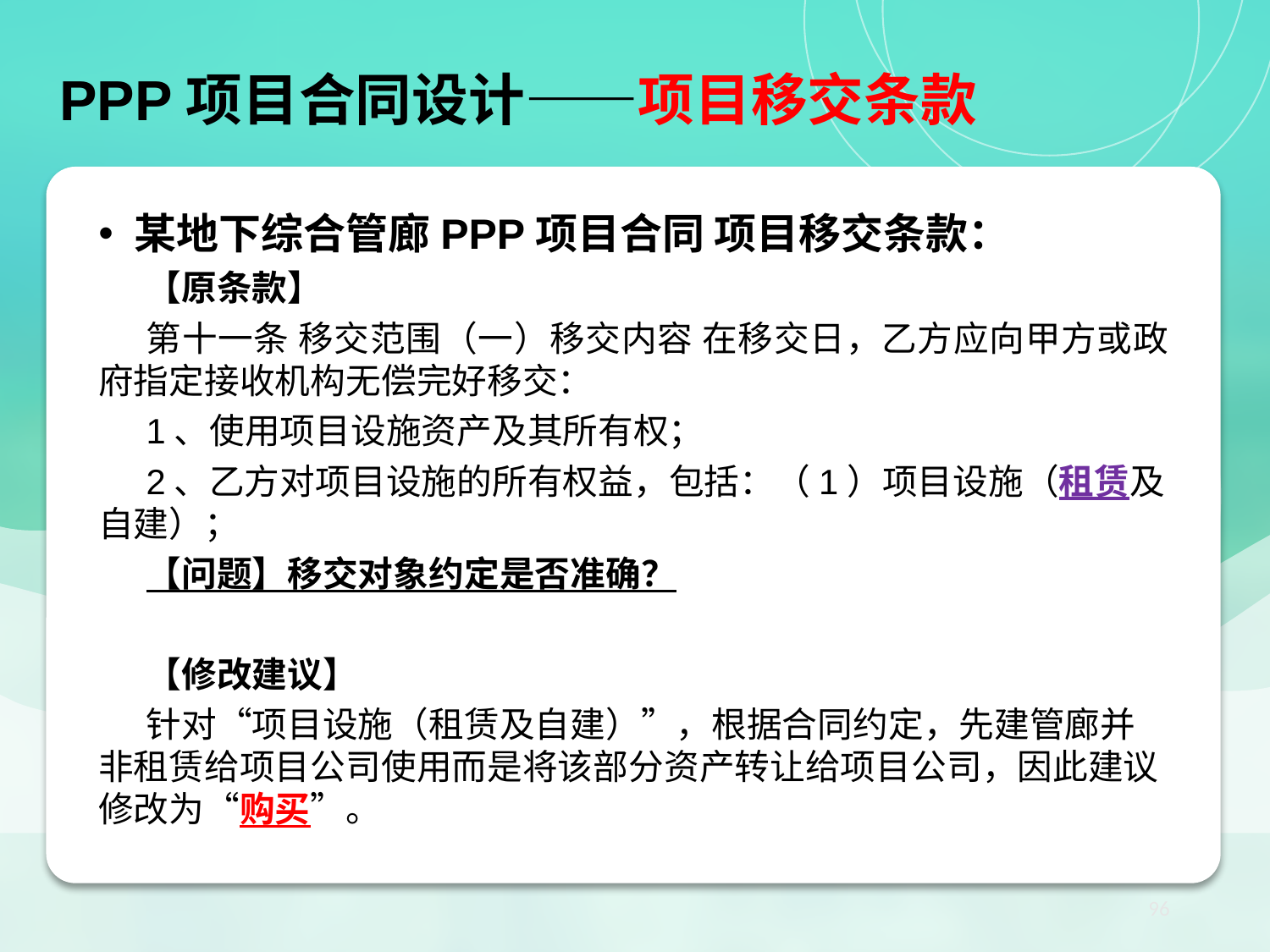

PPP项目合同设计——项目移交条款
【小结】PPP项目核心法律关系：项目合同
某地下综合管廊PPP项目合同 项目移交条款：
【原条款】
第十一条 移交范围（一）移交内容 在移交日，乙方应向甲方或政府指定接收机构无偿完好移交：
1、使用项目设施资产及其所有权；
2、乙方对项目设施的所有权益，包括：（1）项目设施（租赁及自建）；
【问题】移交对象约定是否准确？

【修改建议】
针对“项目设施（租赁及自建）”，根据合同约定，先建管廊并非租赁给项目公司使用而是将该部分资产转让给项目公司，因此建议修改为“购买”。

96